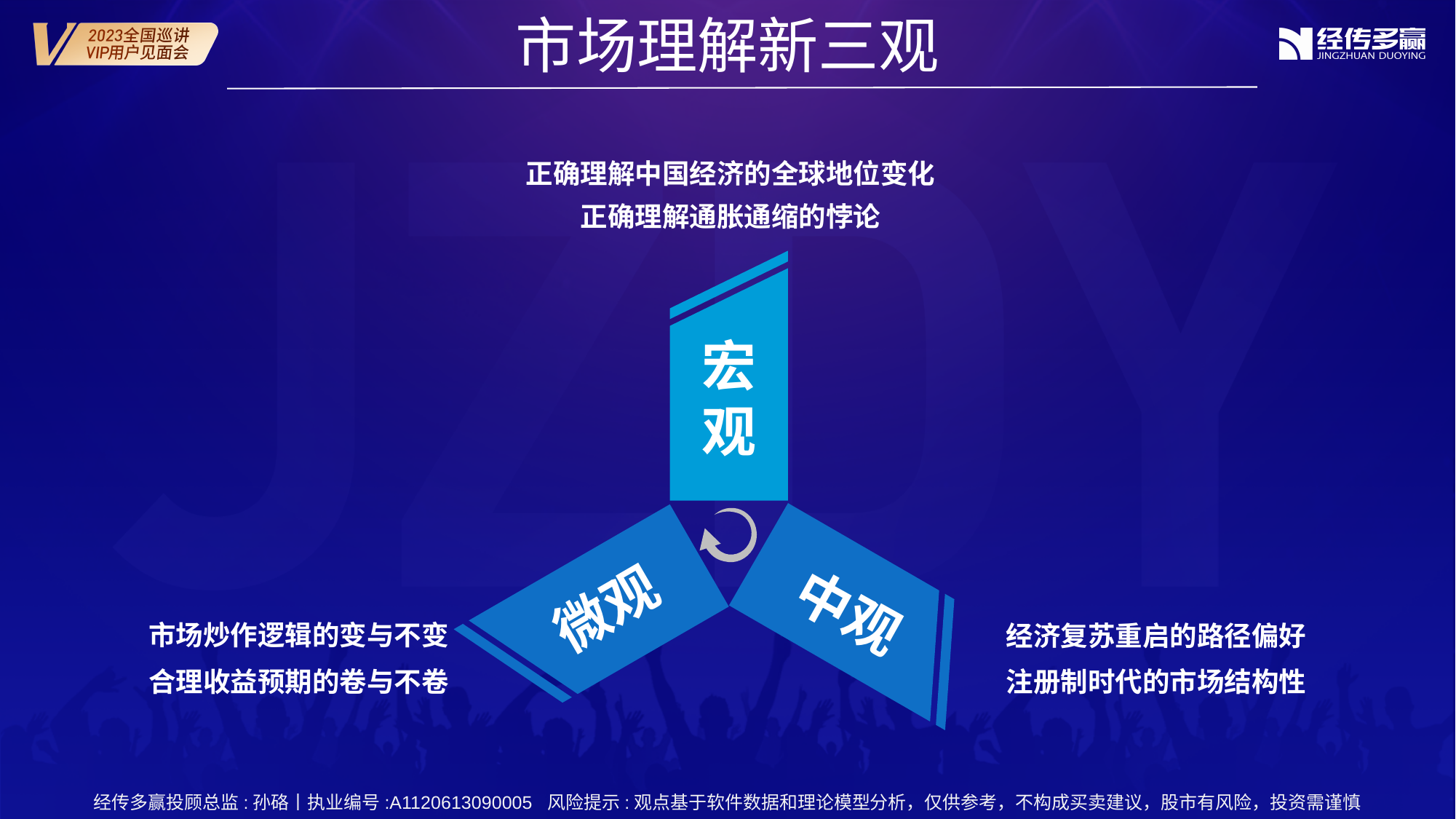

市场理解新三观
正确理解中国经济的全球地位变化
正确理解通胀通缩的悖论

宏观

中观

微观
市场炒作逻辑的变与不变
合理收益预期的卷与不卷
经济复苏重启的路径偏好
注册制时代的市场结构性